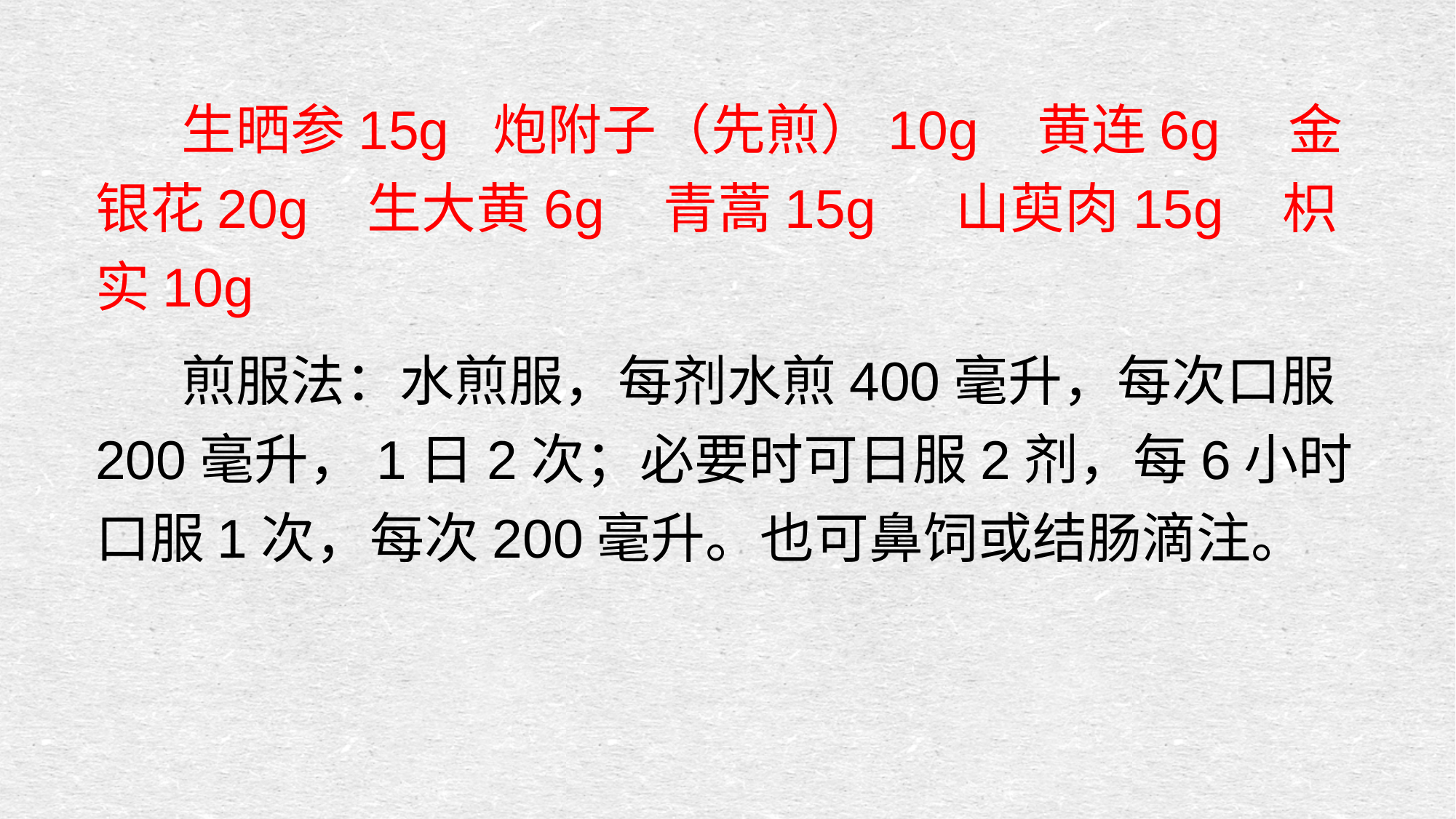

生晒参15g  炮附子（先煎）10g   黄连6g　金银花20g   生大黄6g   青蒿15g　 山萸肉15g   枳实10g
      煎服法：水煎服，每剂水煎400毫升，每次口服200毫升，1日2次；必要时可日服2剂，每6小时口服1次，每次200毫升。也可鼻饲或结肠滴注。